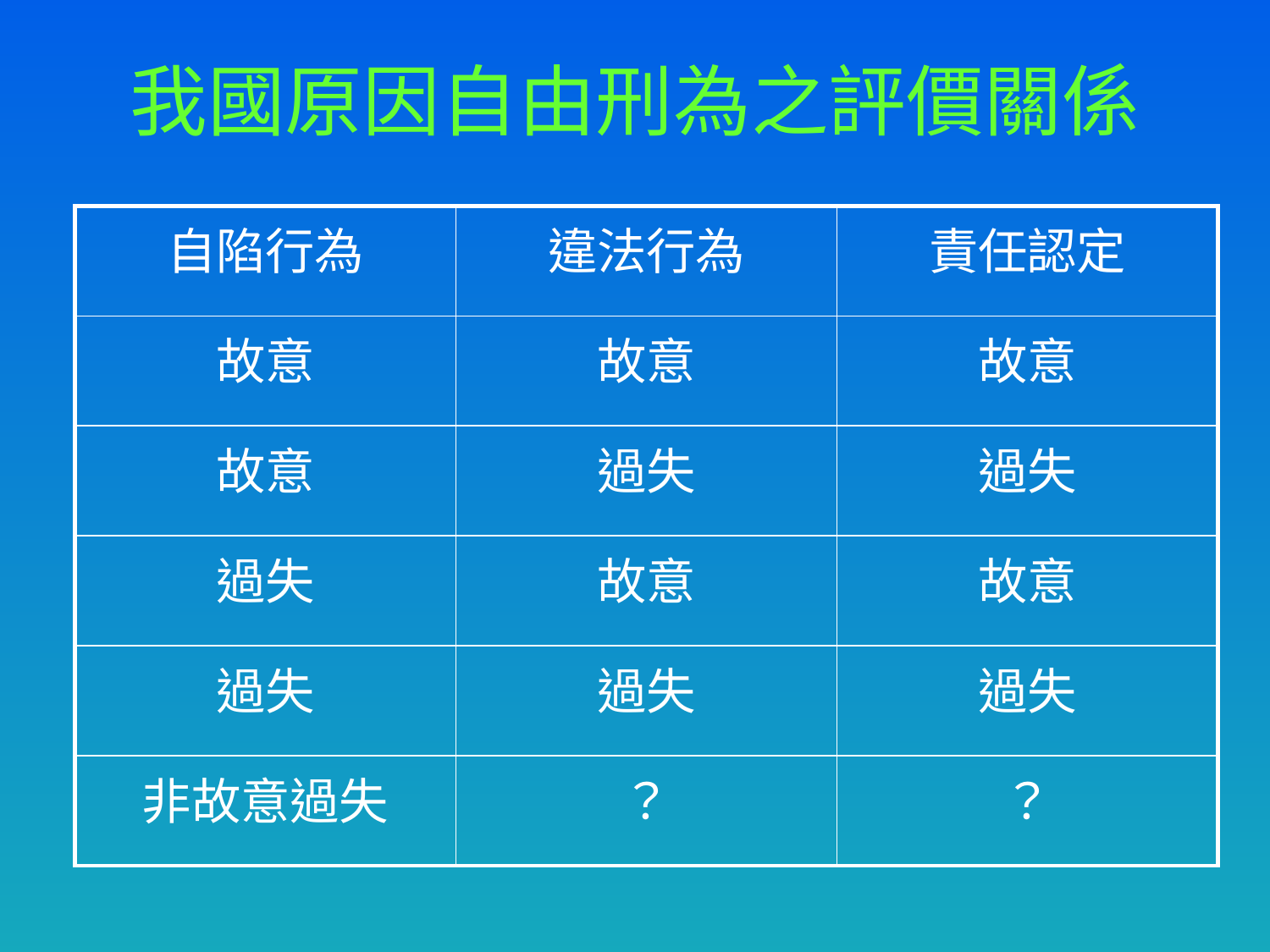

# 我國原因自由刑為之評價關係
| 自陷行為 | 違法行為 | 責任認定 |
| --- | --- | --- |
| 故意 | 故意 | 故意 |
| 故意 | 過失 | 過失 |
| 過失 | 故意 | 故意 |
| 過失 | 過失 | 過失 |
| 非故意過失 | ？ | ？ |